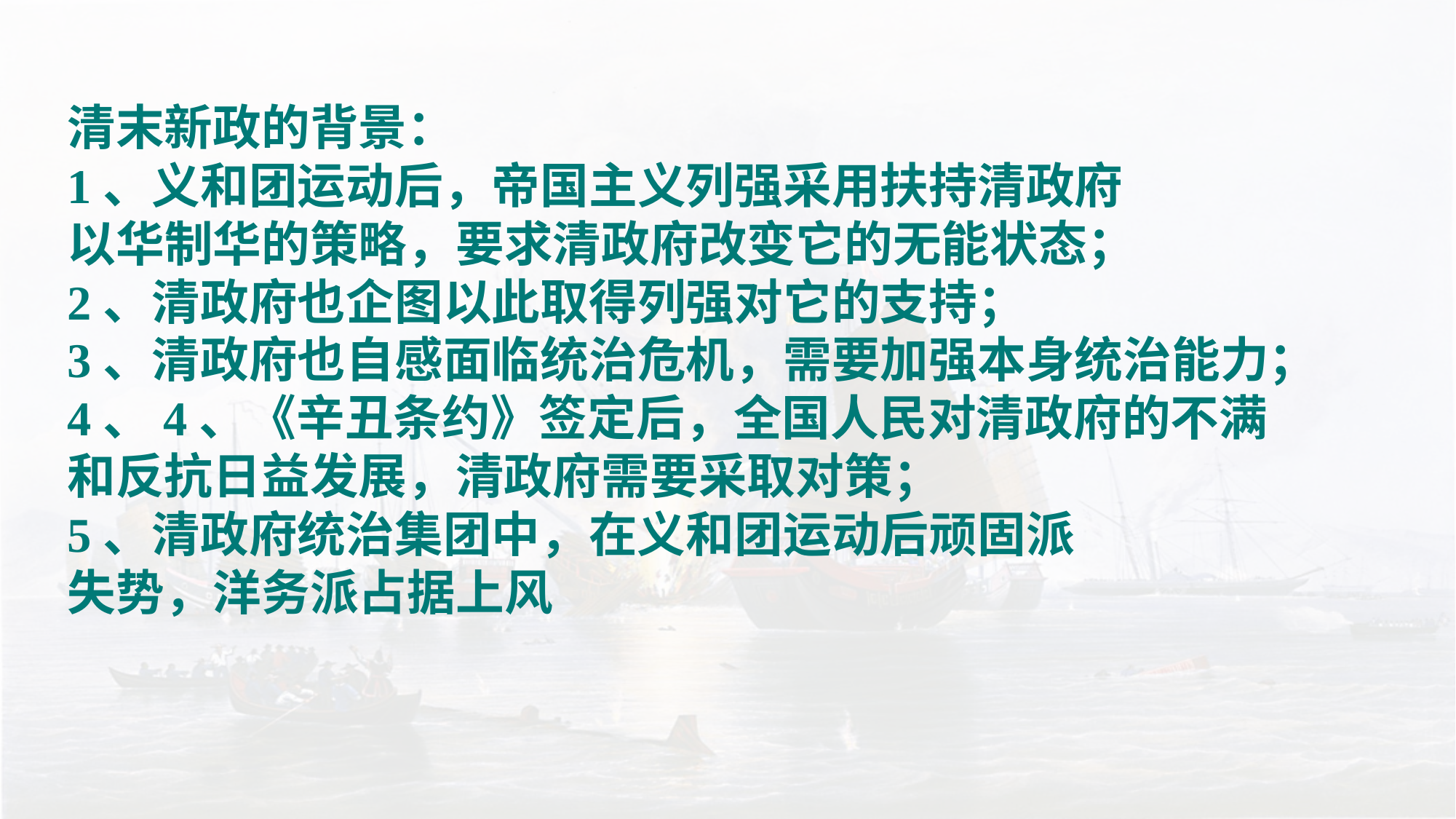

清末新政的背景：
1、义和团运动后，帝国主义列强采用扶持清政府
以华制华的策略，要求清政府改变它的无能状态；
2、清政府也企图以此取得列强对它的支持；
3、清政府也自感面临统治危机，需要加强本身统治能力；4、4、《辛丑条约》签定后，全国人民对清政府的不满
和反抗日益发展，清政府需要采取对策；
5、清政府统治集团中，在义和团运动后顽固派
失势，洋务派占据上风